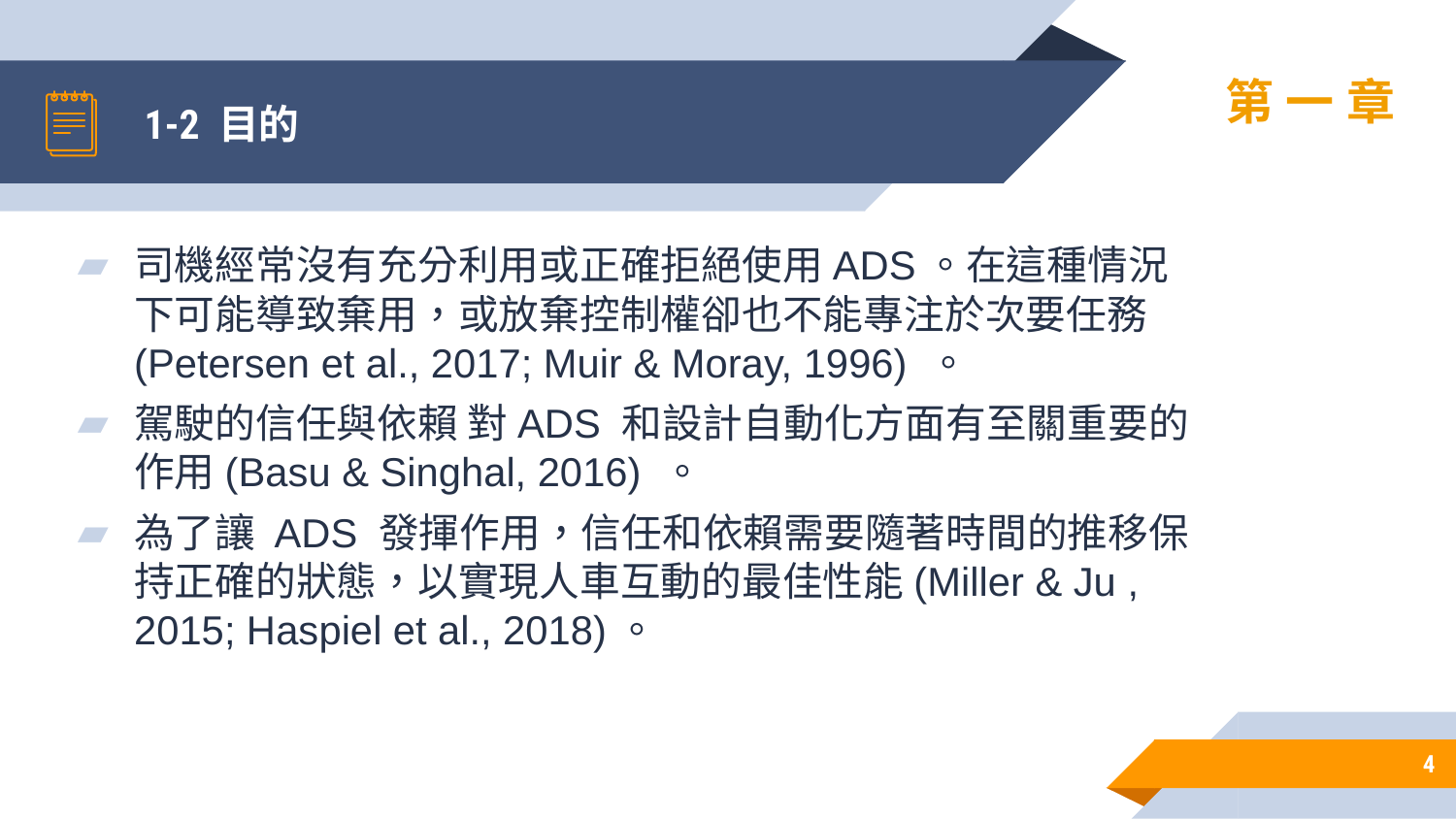

# 1-2 目的
第一章

司機經常沒有充分利用或正確拒絕使用ADS。在這種情況下可能導致棄用，或放棄控制權卻也不能專注於次要任務(Petersen et al., 2017; Muir & Moray, 1996) 。
駕駛的信任與依賴 對ADS 和設計自動化方面有至關重要的作用(Basu & Singhal, 2016) 。
為了讓 ADS 發揮作用，信任和依賴需要隨著時間的推移保持正確的狀態，以實現人車互動的最佳性能(Miller & Ju , 2015; Haspiel et al., 2018)。
4